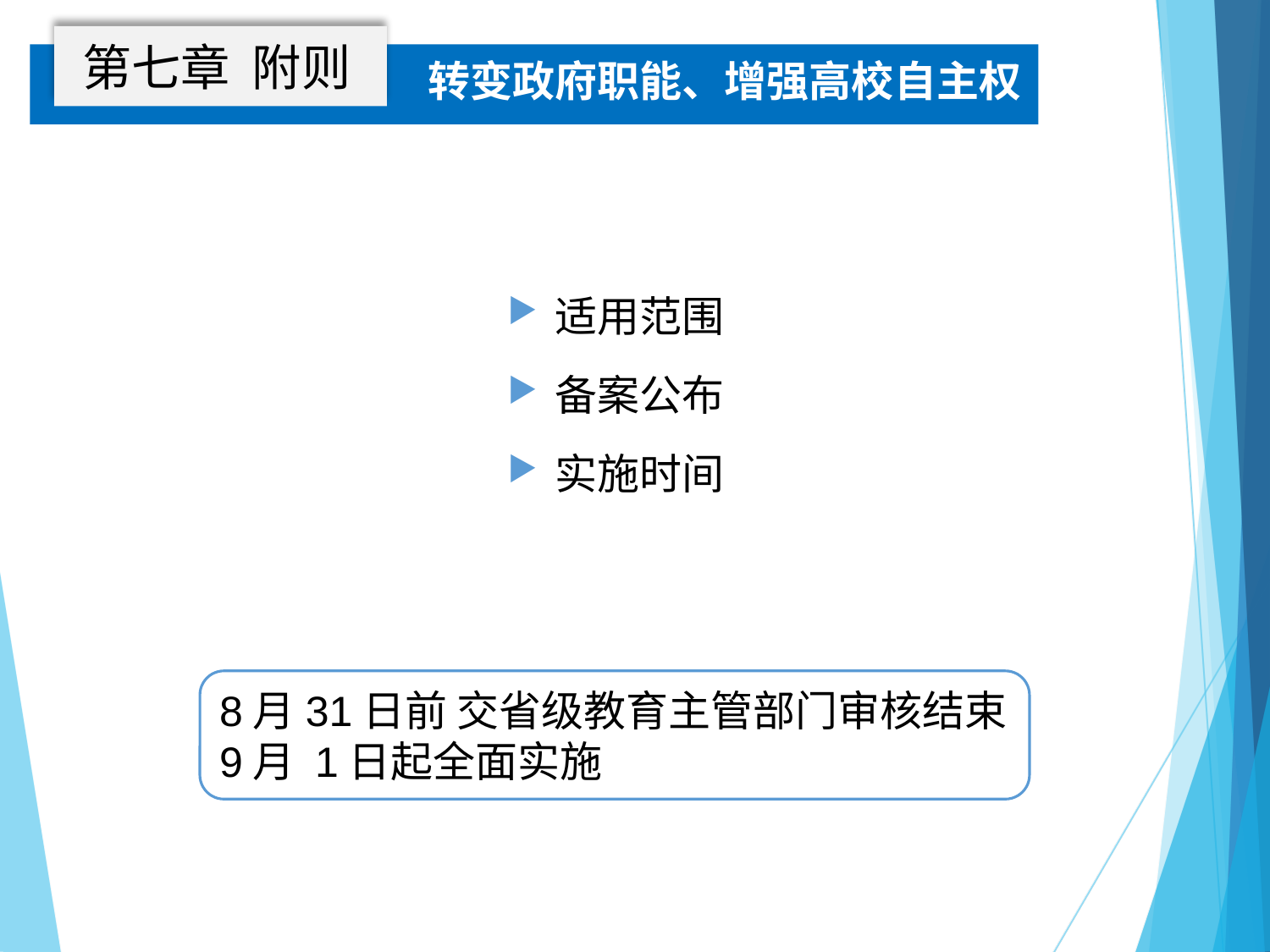

第七章  附则
转变政府职能、增强高校自主权
适用范围
备案公布
实施时间
8月31日前 交省级教育主管部门审核结束
9月 1日起全面实施